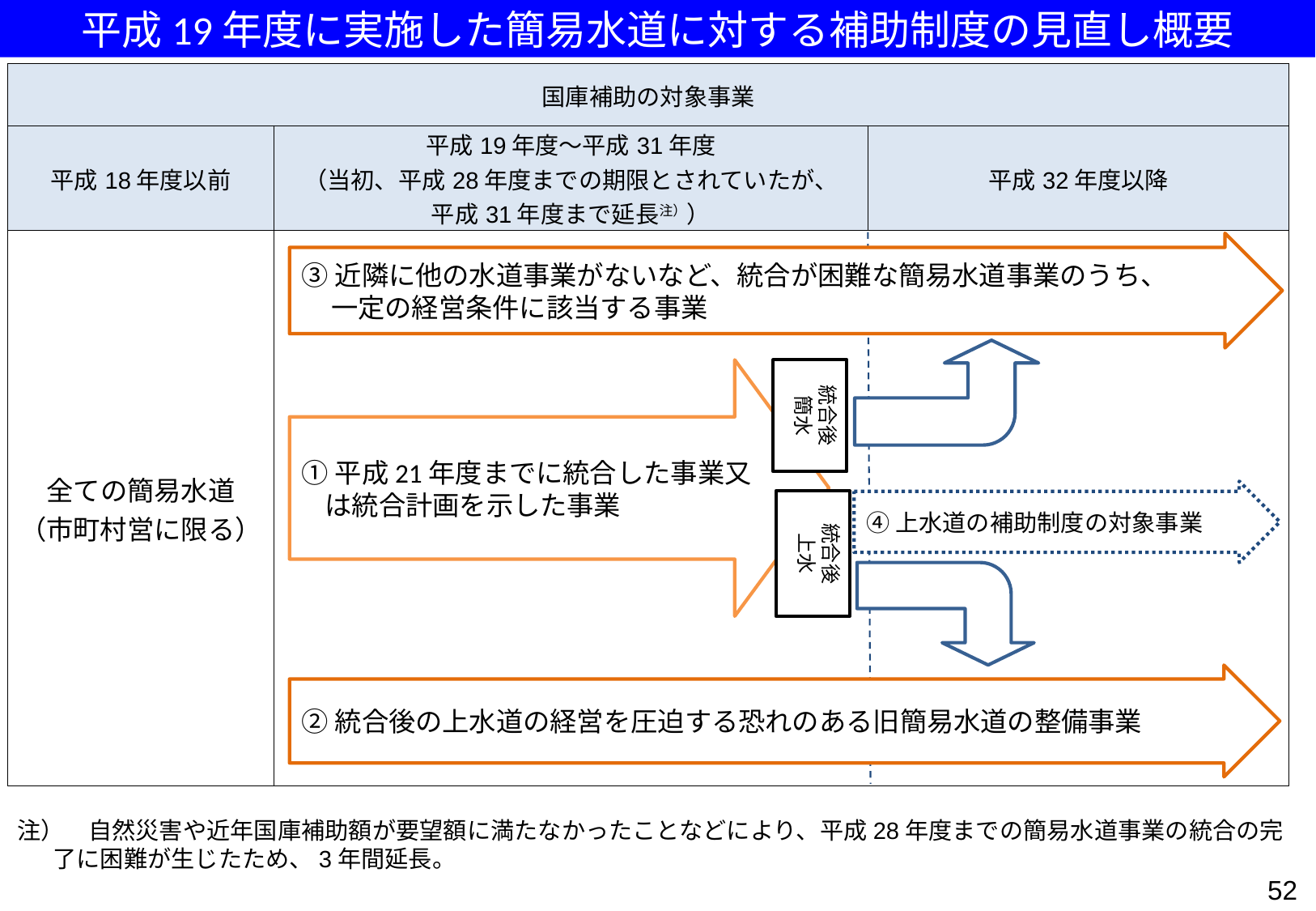

平成19年度に実施した簡易水道に対する補助制度の見直し概要
| 国庫補助の対象事業 |  |  |
| --- | --- | --- |
| 平成18年度以前 | 平成19年度～平成31年度 （当初、平成28年度までの期限とされていたが、 平成31年度まで延長注）） | 平成32年度以降 |
| 全ての簡易水道 （市町村営に限る） |  |  |
③近隣に他の水道事業がないなど、統合が困難な簡易水道事業のうち、
 一定の経営条件に該当する事業

①平成21年度までに統合した事業又は統合計画を示した事業
統合後
簡水
④上水道の補助制度の対象事業
統合後
上水

②統合後の上水道の経営を圧迫する恐れのある旧簡易水道の整備事業
注）　自然災害や近年国庫補助額が要望額に満たなかったことなどにより、平成28年度までの簡易水道事業の統合の完了に困難が生じたため、3年間延長。
52